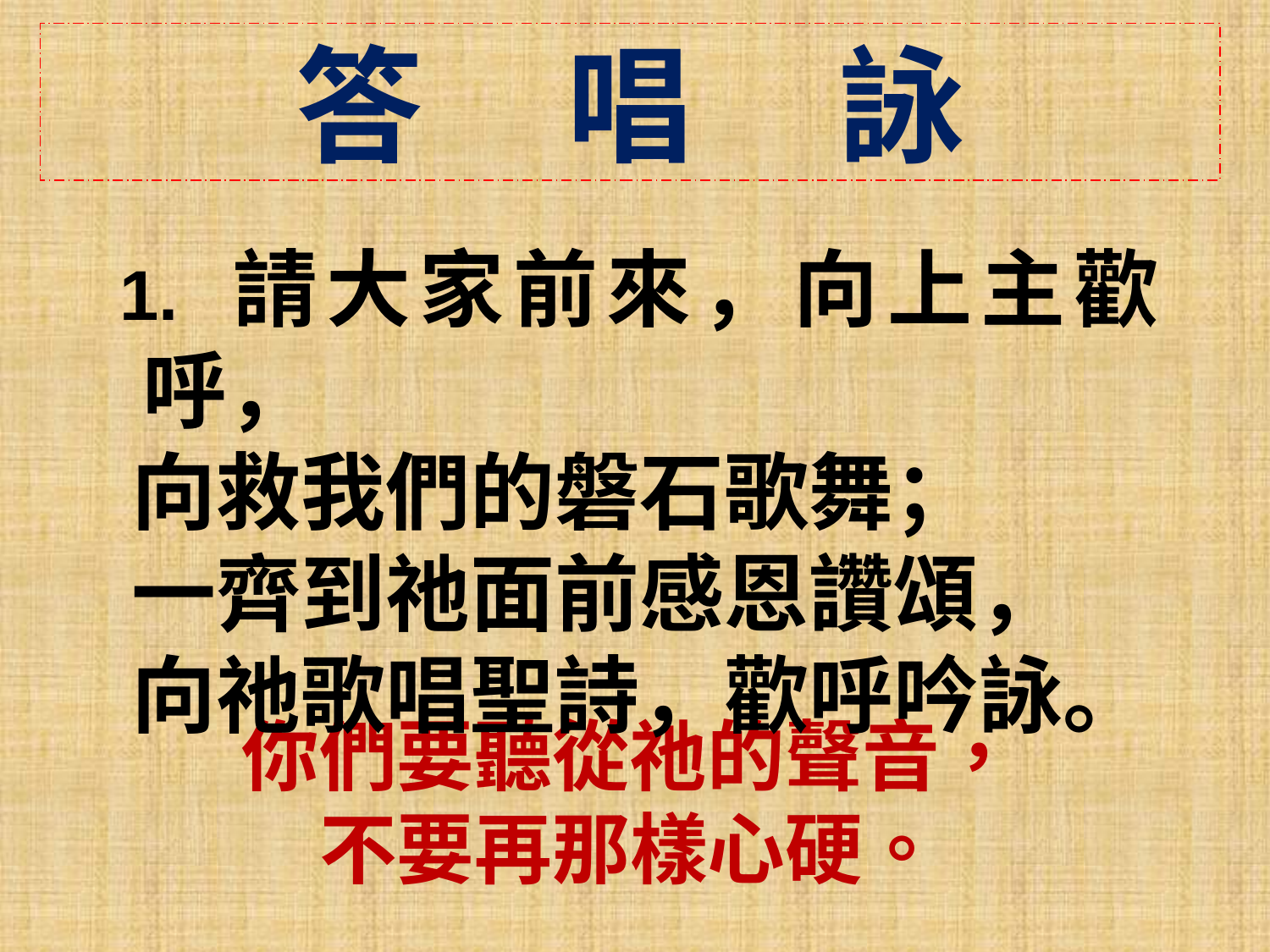

答     唱     詠
       1. 請大家前來，向上主歡呼，
          向救我們的磐石歌舞；
          一齊到祂面前感恩讚頌，
          向祂歌唱聖詩，歡呼吟詠。
你們要聽從祂的聲音，
不要再那樣心硬。